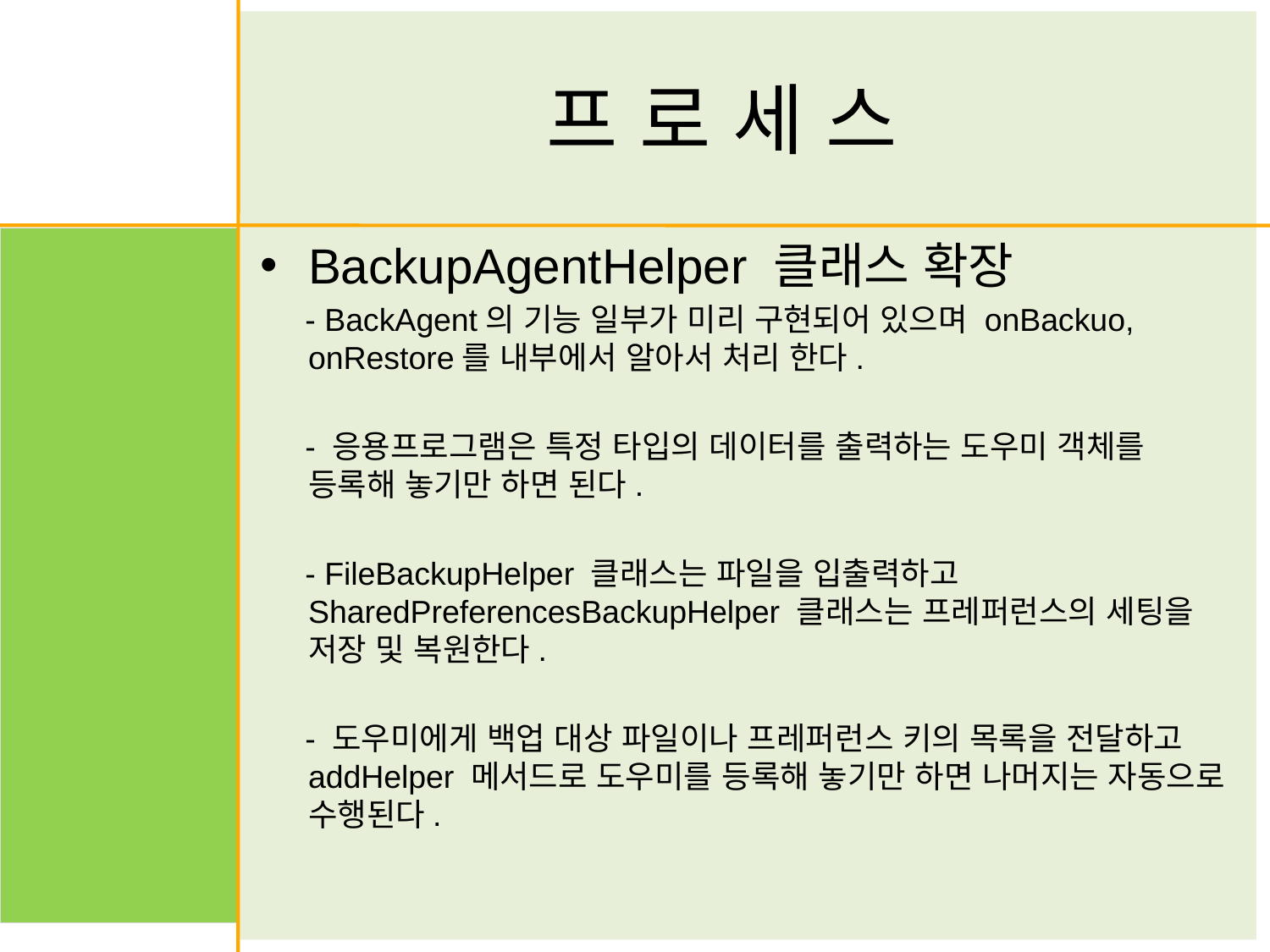

# 프 로 세 스
BackupAgentHelper 클래스 확장
     - BackAgent의 기능 일부가 미리 구현되어 있으며 onBackuo, onRestore를 내부에서 알아서 처리 한다.

     - 응용프로그램은 특정 타입의 데이터를 출력하는 도우미 객체를 등록해 놓기만 하면 된다.

     - FileBackupHelper 클래스는 파일을 입출력하고 SharedPreferencesBackupHelper 클래스는 프레퍼런스의 세팅을 저장 및 복원한다.

     - 도우미에게 백업 대상 파일이나 프레퍼런스 키의 목록을 전달하고 addHelper 메서드로 도우미를 등록해 놓기만 하면 나머지는 자동으로 수행된다.